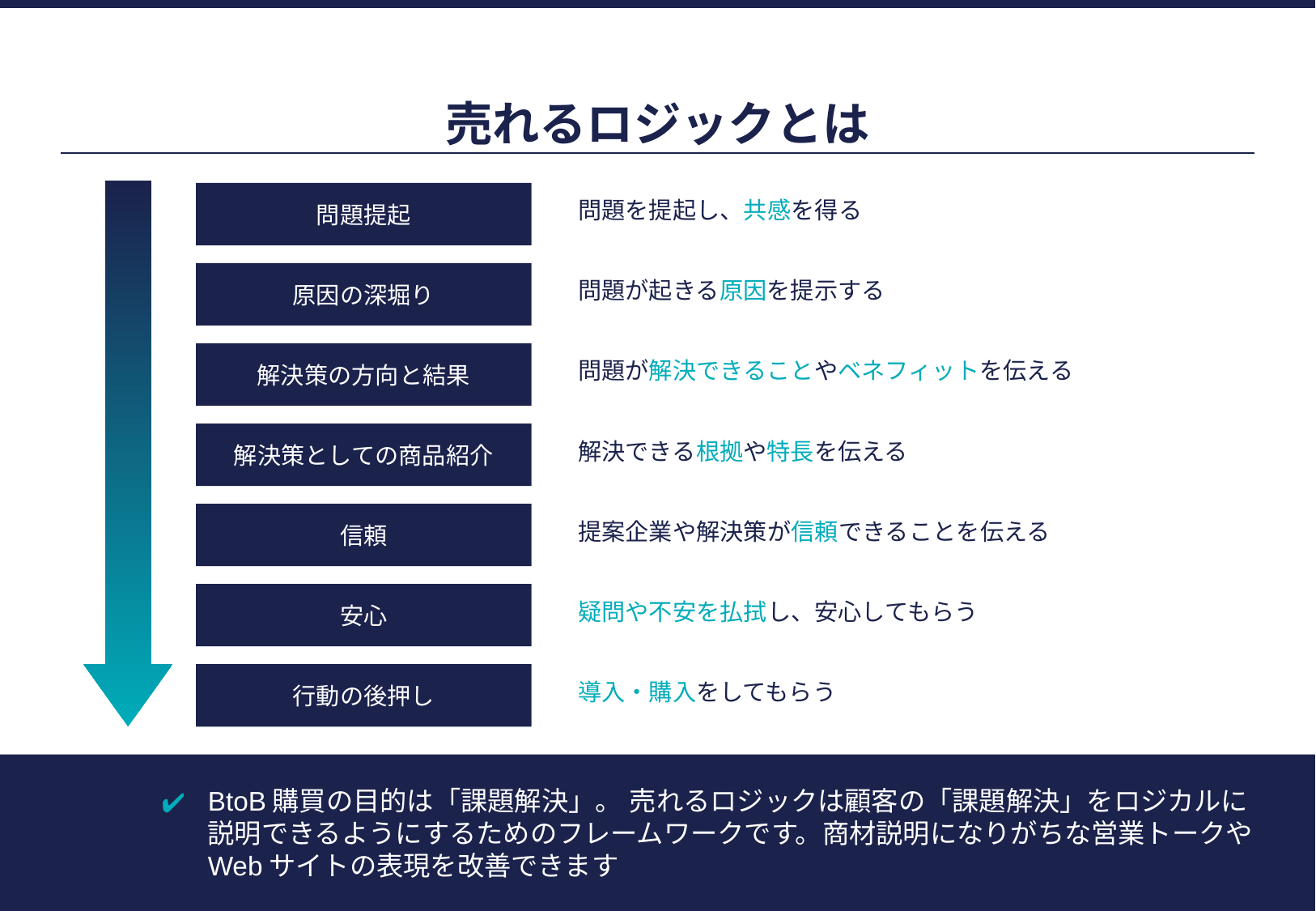

# 売れるロジックとは
問題提起
問題を提起し、共感を得る
原因の深堀り
問題が起きる原因を提示する
解決策の方向と結果
問題が解決できることやベネフィットを伝える

解決策としての商品紹介
解決できる根拠や特長を伝える
信頼
提案企業や解決策が信頼できることを伝える
安心
疑問や不安を払拭し、安心してもらう
行動の後押し
導入・購入をしてもらう
BtoB購買の目的は「課題解決」。 売れるロジックは顧客の「課題解決」をロジカルに
説明できるようにするためのフレームワークです。商材説明になりがちな営業トークやWebサイトの表現を改善できます